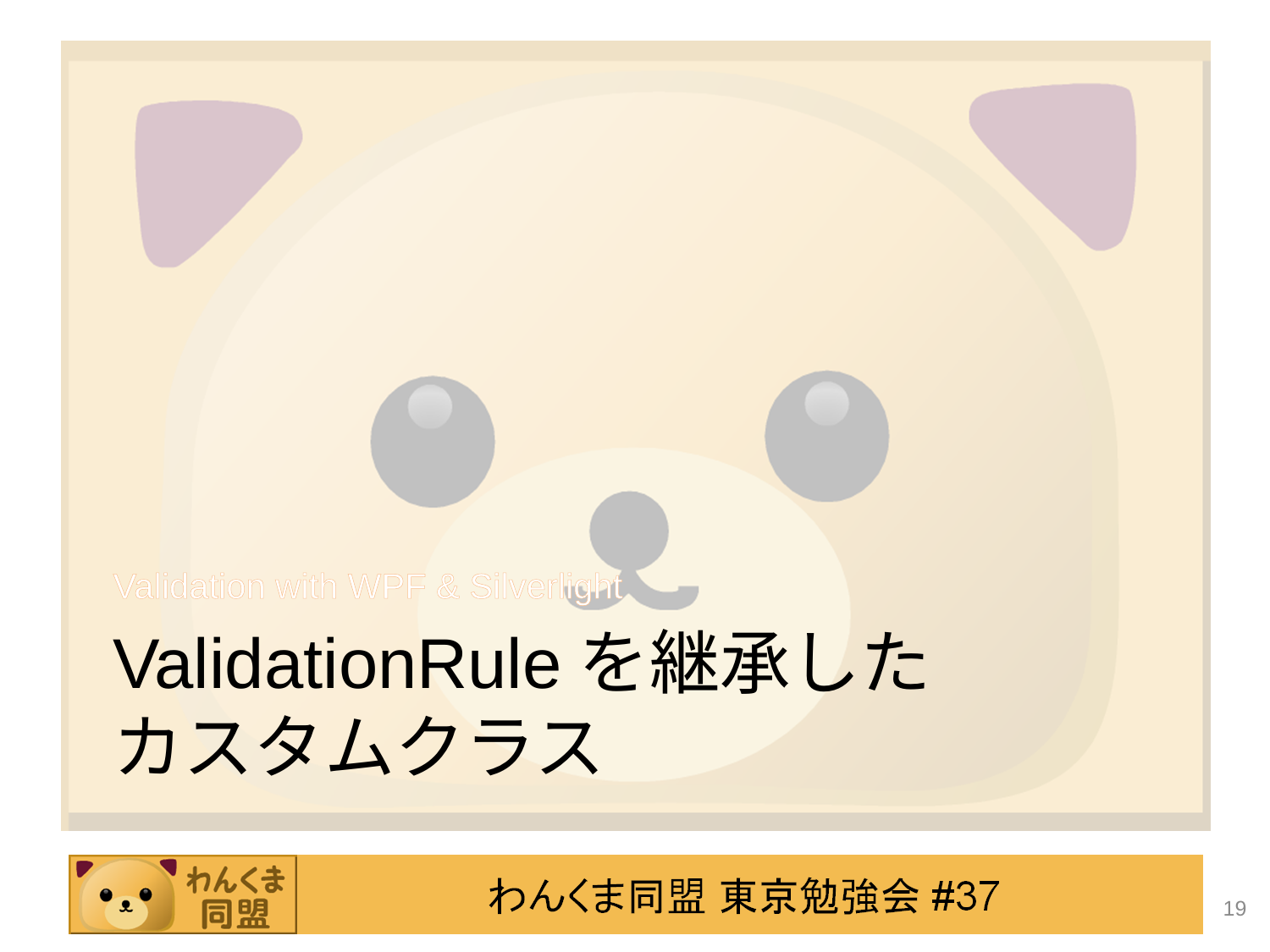

Validation with WPF & Silverlight
# ValidationRuleを継承した カスタムクラス
19